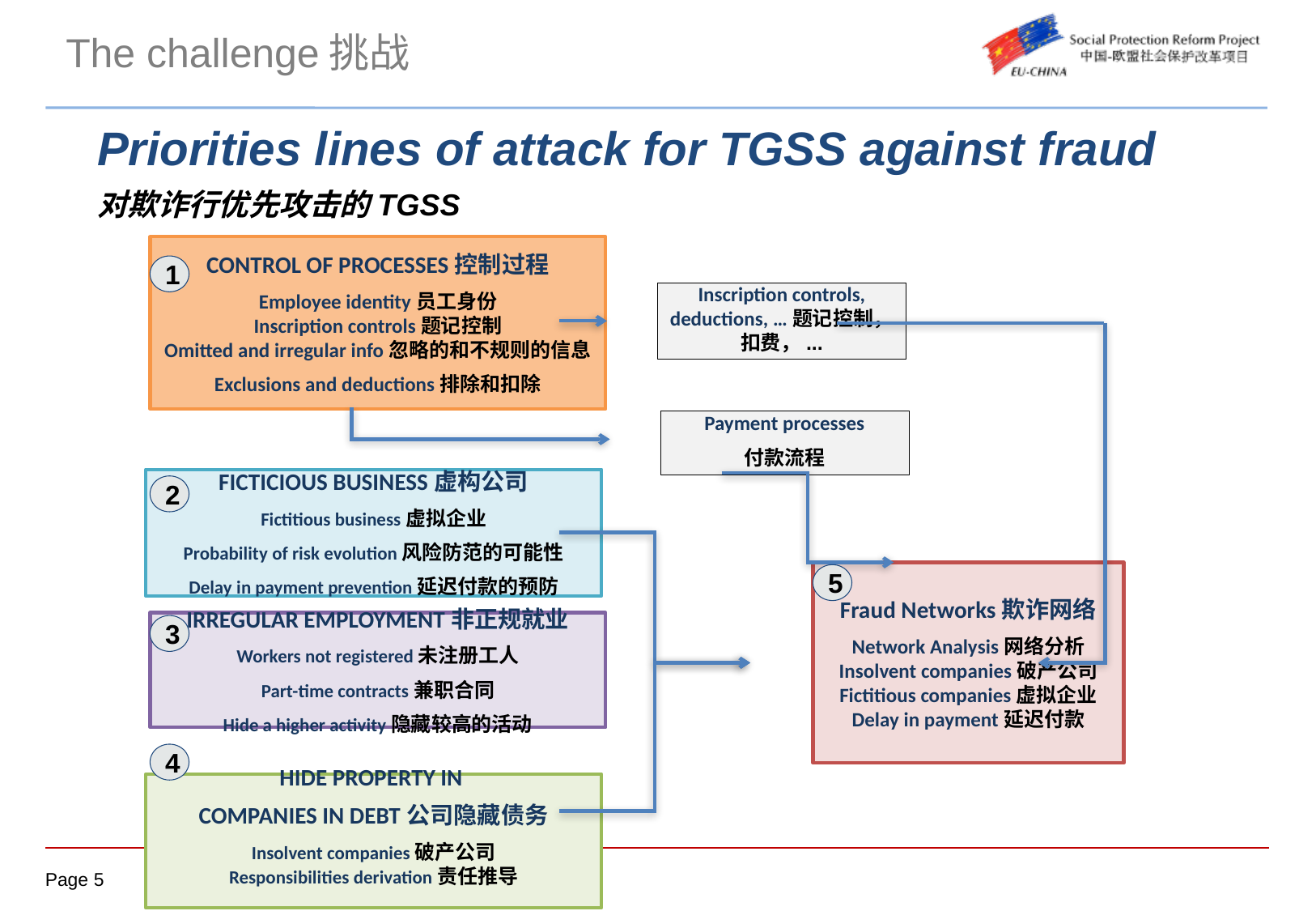

The challenge挑战
Priorities lines of attack for TGSS against fraud
对欺诈行优先攻击的TGSS

CONTROL OF PROCESSES控制过程
Employee identity员工身份
Inscription controls题记控制
Omitted and irregular info忽略的和不规则的信息
Exclusions and deductions排除和扣除
1
Inscription controls, deductions, …题记控制，扣费，...
Payment processes
付款流程
FICTICIOUS BUSINESS虚构公司
Fictitious business虚拟企业
Probability of risk evolution风险防范的可能性
Delay in payment prevention延迟付款的预防
2
Fraud Networks欺诈网络
Network Analysis网络分析
Insolvent companies破产公司
Fictitious companies虚拟企业
Delay in payment延迟付款
5
IRREGULAR EMPLOYMENT非正规就业
Workers not registered未注册工人
Part-time contracts兼职合同
Hide a higher activity隐藏较高的活动
3
4
HIDE PROPERTY IN
COMPANIES IN DEBT公司隐藏债务
Insolvent companies破产公司
Responsibilities derivation责任推导